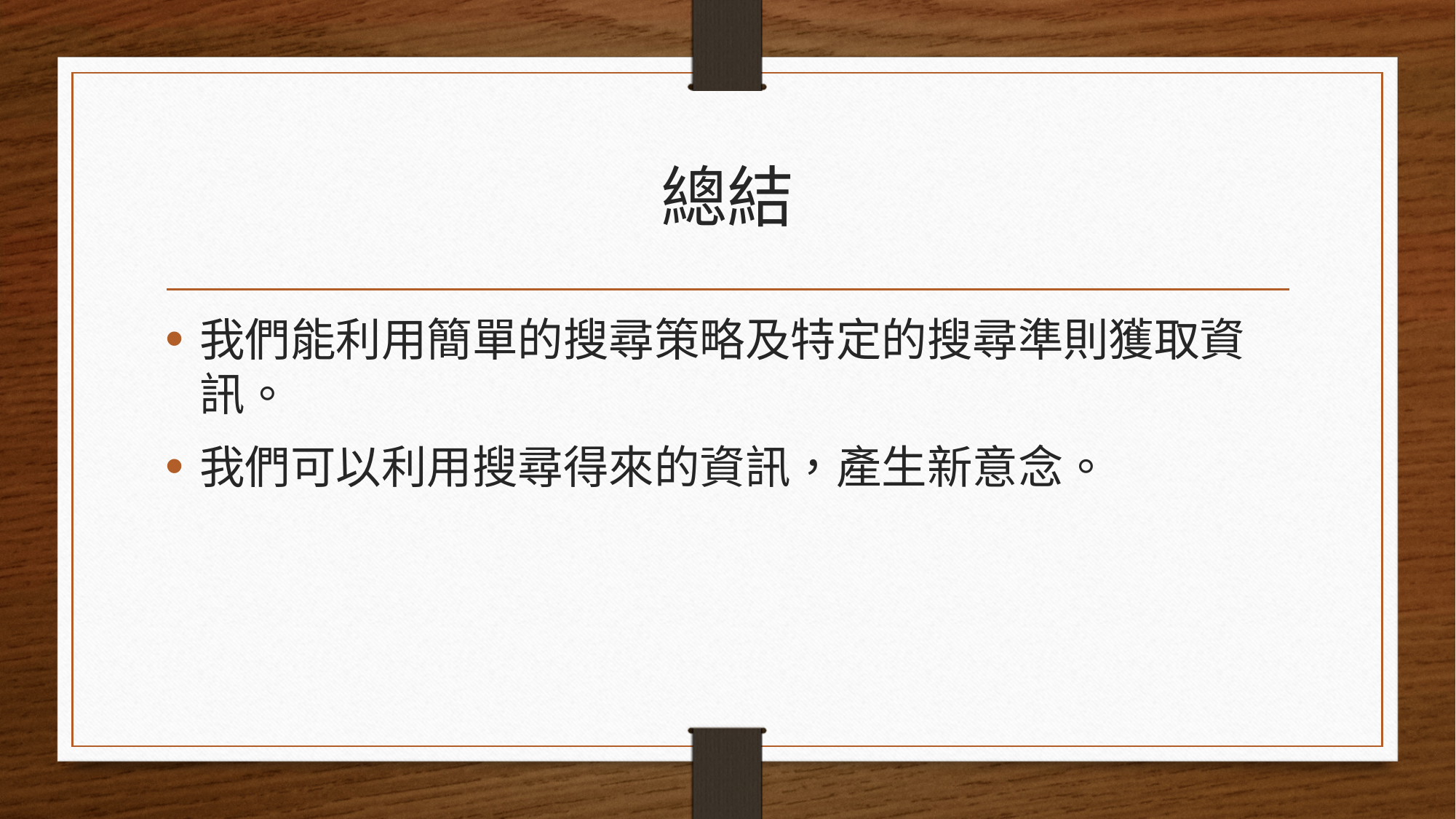

# 總結
我們能利用簡單的搜尋策略及特定的搜尋準則獲取資訊。
我們可以利用搜尋得來的資訊，產生新意念。